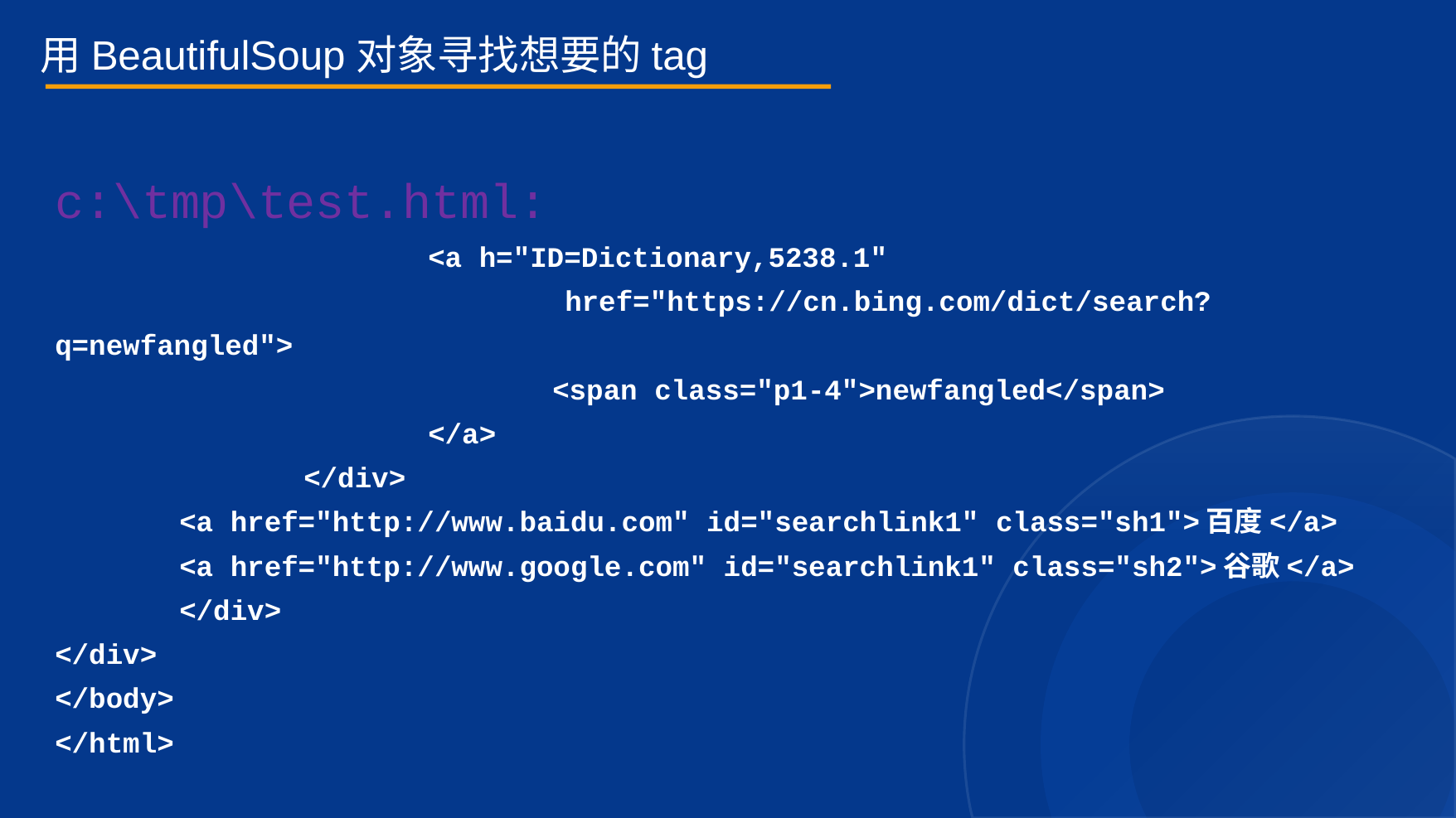

用BeautifulSoup对象寻找想要的tag

c:\tmp\test.html:
			<a h="ID=Dictionary,5238.1"
                              href="https://cn.bing.com/dict/search?q=newfangled">
				<span class="p1-4">newfangled</span>
			</a>
		</div>
	<a href="http://www.baidu.com" id="searchlink1" class="sh1">百度</a>
	<a href="http://www.google.com" id="searchlink1" class="sh2">谷歌</a>
	</div>
</div>
</body>
</html>